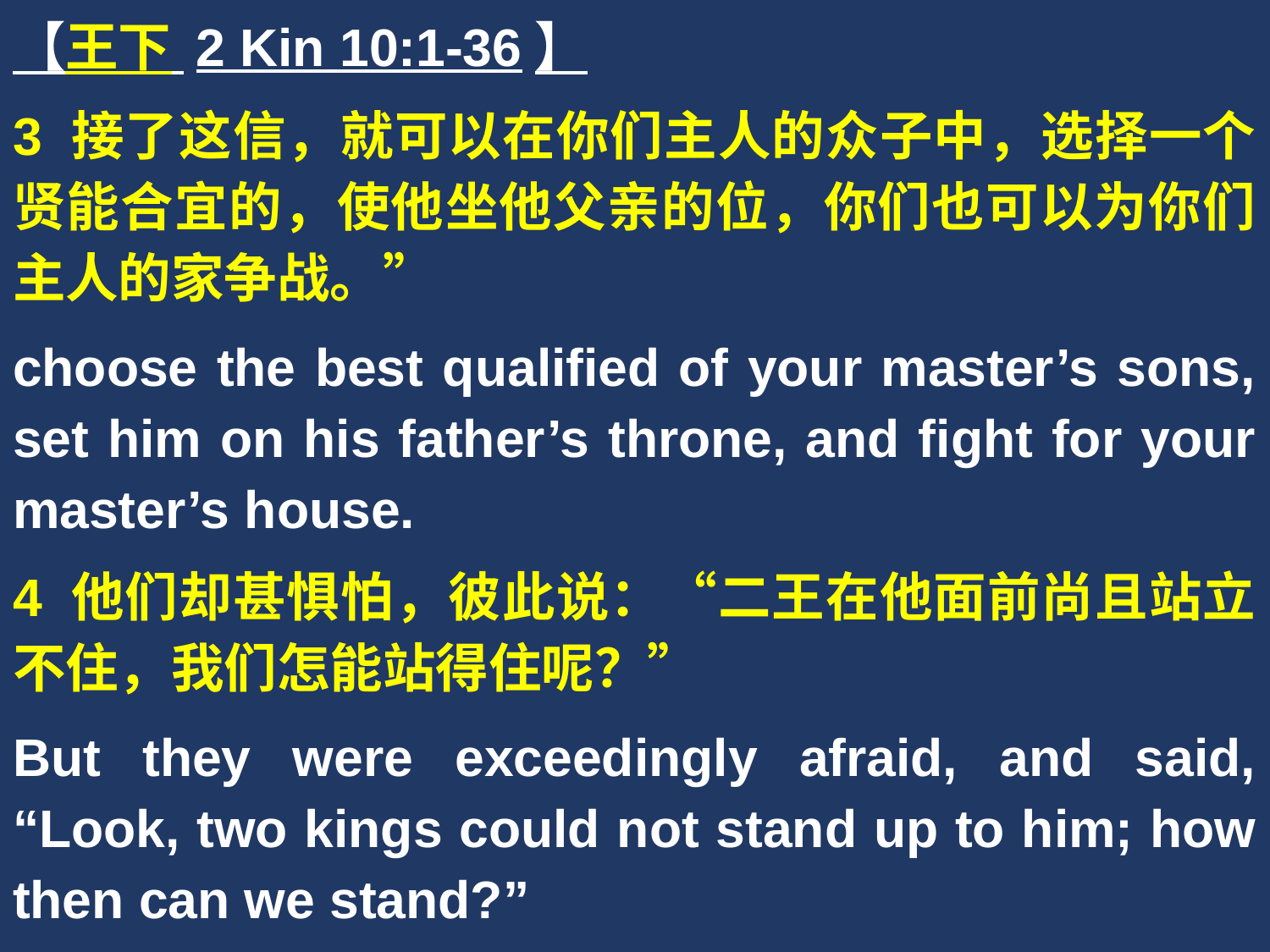

【王下 2 Kin 10:1-36】
3 接了这信，就可以在你们主人的众子中，选择一个贤能合宜的，使他坐他父亲的位，你们也可以为你们主人的家争战。”
choose the best qualified of your master’s sons, set him on his father’s throne, and fight for your master’s house.
4 他们却甚惧怕，彼此说：“二王在他面前尚且站立不住，我们怎能站得住呢？”
But they were exceedingly afraid, and said, “Look, two kings could not stand up to him; how then can we stand?”